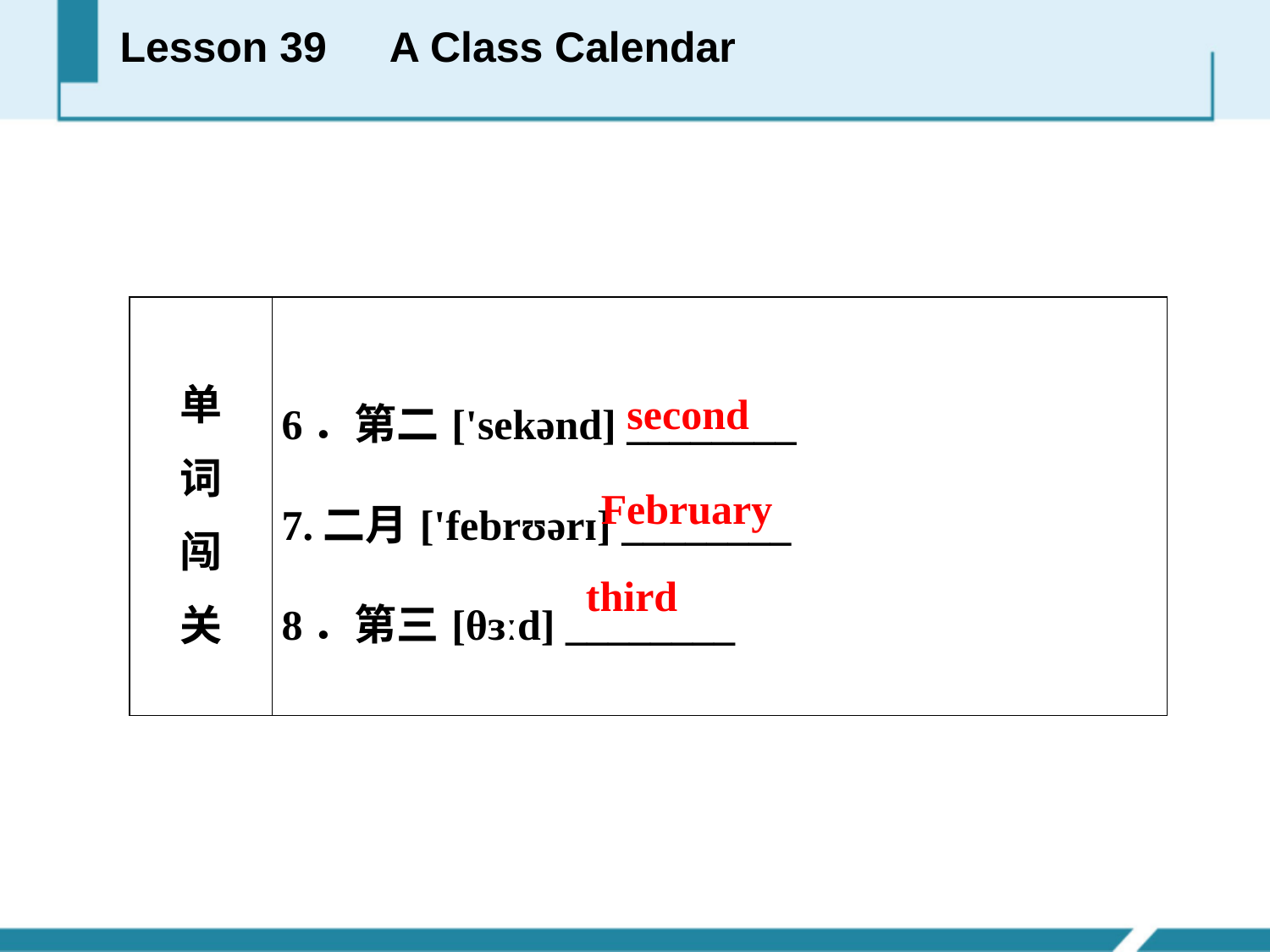

Lesson 39　A Class Calendar
| 单 词 闯 关 | 6．第二['sekənd] \_\_\_\_\_\_\_\_ 7.二月['febrʊərɪ] \_\_\_\_\_\_\_\_ 8．第三[θɜːd] \_\_\_\_\_\_\_\_ |
| --- | --- |
second

February
third